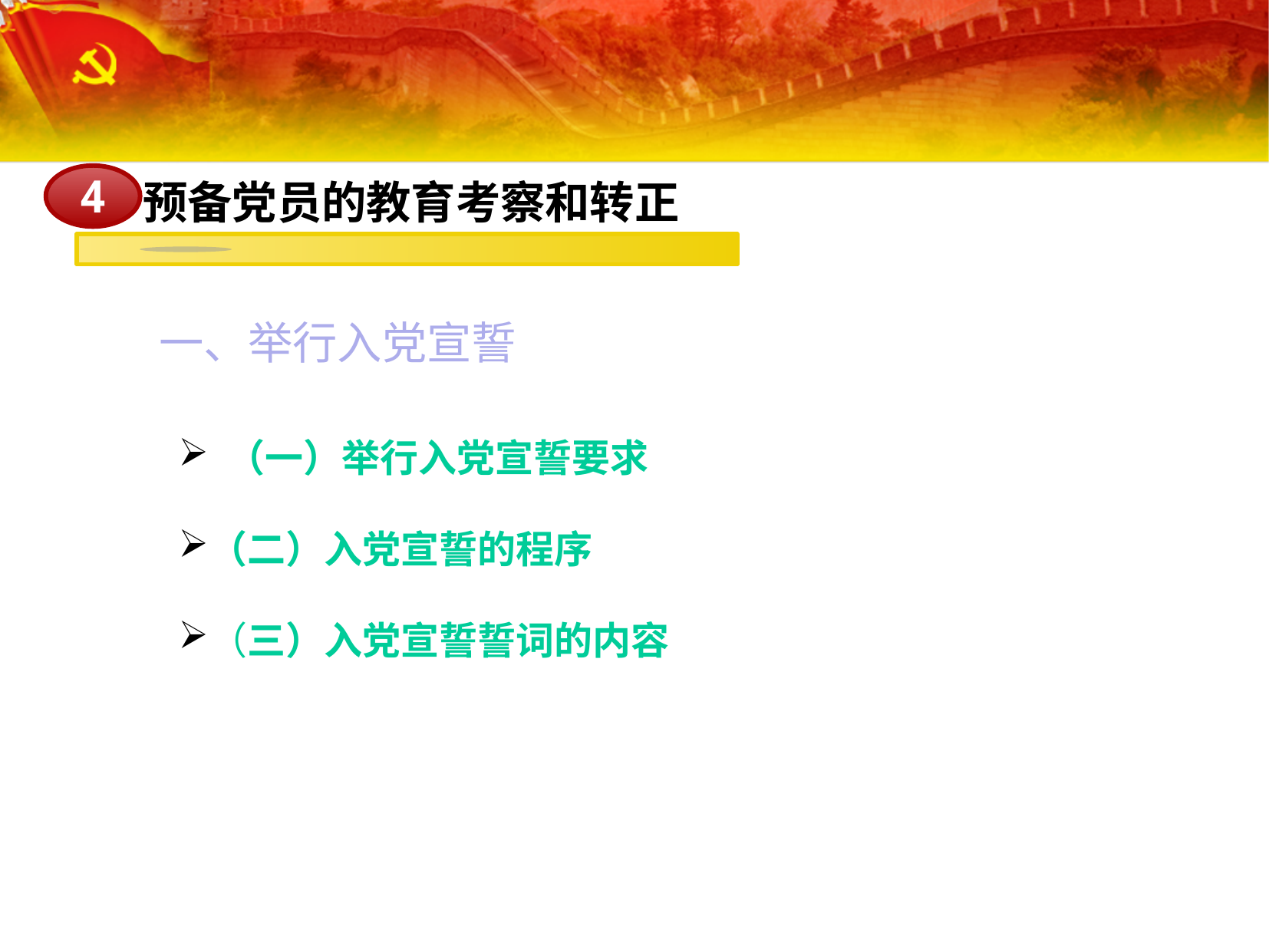

预备党员的教育考察和转正
4

一、举行入党宣誓
 （一）举行入党宣誓要求
（二）入党宣誓的程序
（三）入党宣誓誓词的内容